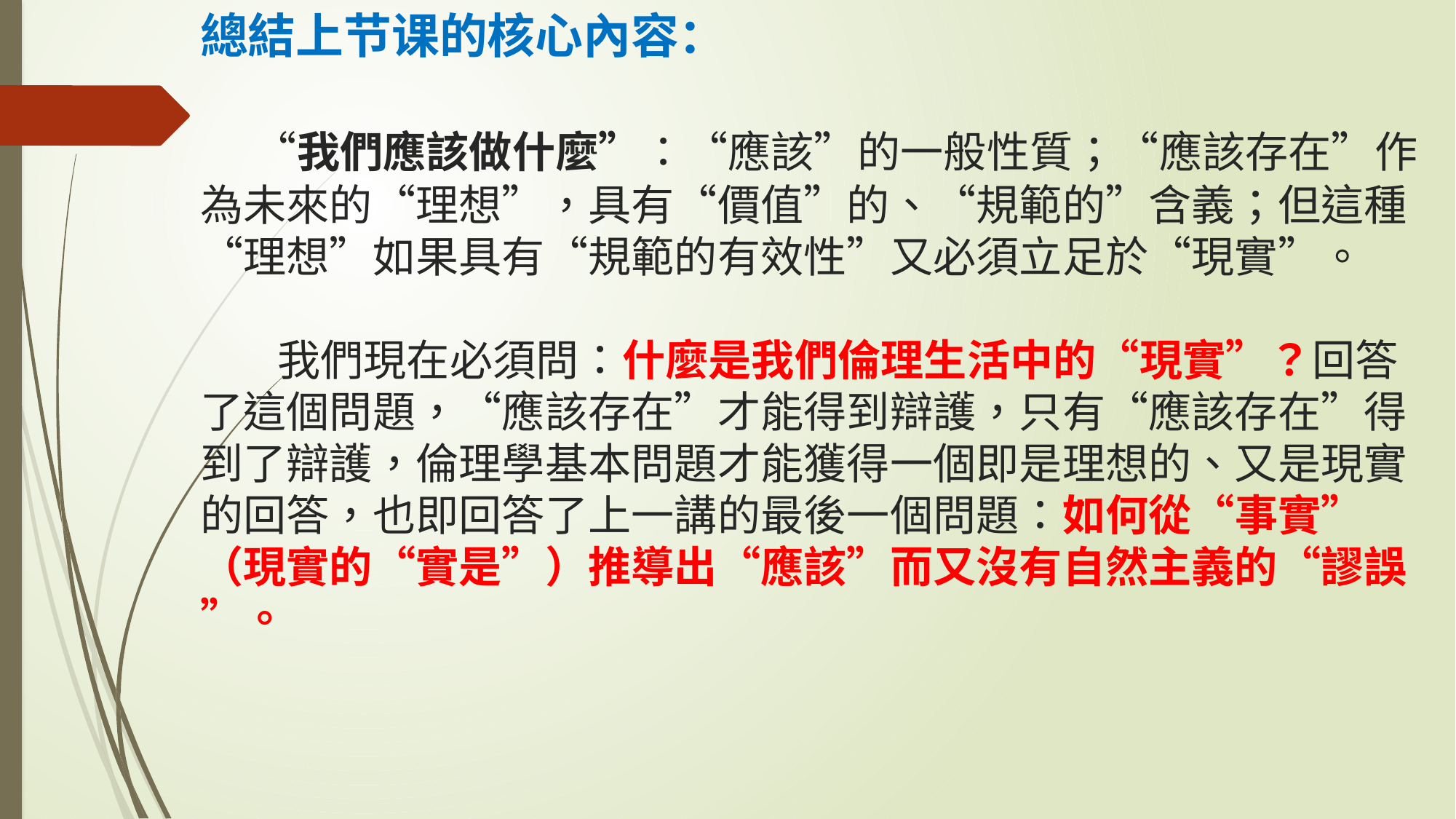

# 總結上节课的核心內容： “我們應該做什麼”：“應該”的一般性質；“應該存在”作為未來的“理想”，具有“價值”的、“規範的”含義；但這種“理想”如果具有“規範的有效性”又必須立足於“現實”。 我們現在必須問：什麼是我們倫理生活中的“現實”？回答了這個問題，“應該存在”才能得到辯護，只有“應該存在”得到了辯護，倫理學基本問題才能獲得一個即是理想的、又是現實的回答，也即回答了上一講的最後一個問題：如何從“事實”（現實的“實是”）推導出“應該”而又沒有自然主義的“謬誤”。